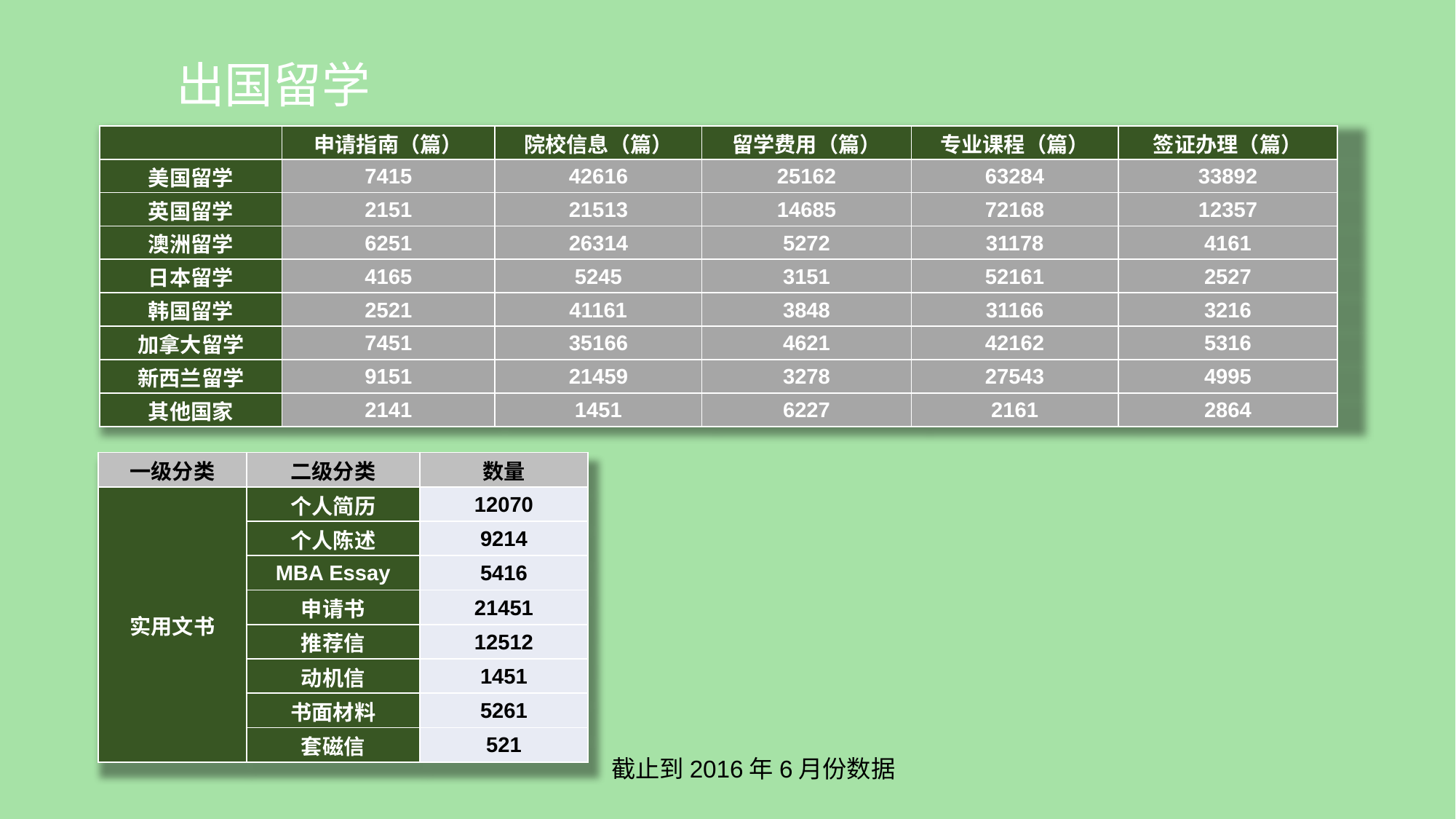

出国留学
|  | 申请指南（篇） | 院校信息（篇） | 留学费用（篇） | 专业课程（篇） | 签证办理（篇） |
| --- | --- | --- | --- | --- | --- |
| 美国留学 | 7415 | 42616 | 25162 | 63284 | 33892 |
| 英国留学 | 2151 | 21513 | 14685 | 72168 | 12357 |
| 澳洲留学 | 6251 | 26314 | 5272 | 31178 | 4161 |
| 日本留学 | 4165 | 5245 | 3151 | 52161 | 2527 |
| 韩国留学 | 2521 | 41161 | 3848 | 31166 | 3216 |
| 加拿大留学 | 7451 | 35166 | 4621 | 42162 | 5316 |
| 新西兰留学 | 9151 | 21459 | 3278 | 27543 | 4995 |
| 其他国家 | 2141 | 1451 | 6227 | 2161 | 2864 |
| 一级分类 | 二级分类 | 数量 |
| --- | --- | --- |
| 实用文书 | 个人简历 | 12070 |
|  | 个人陈述 | 9214 |
|  | MBA Essay | 5416 |
|  | 申请书 | 21451 |
|  | 推荐信 | 12512 |
|  | 动机信 | 1451 |
|  | 书面材料 | 5261 |
|  | 套磁信 | 521 |
截止到2016年6月份数据